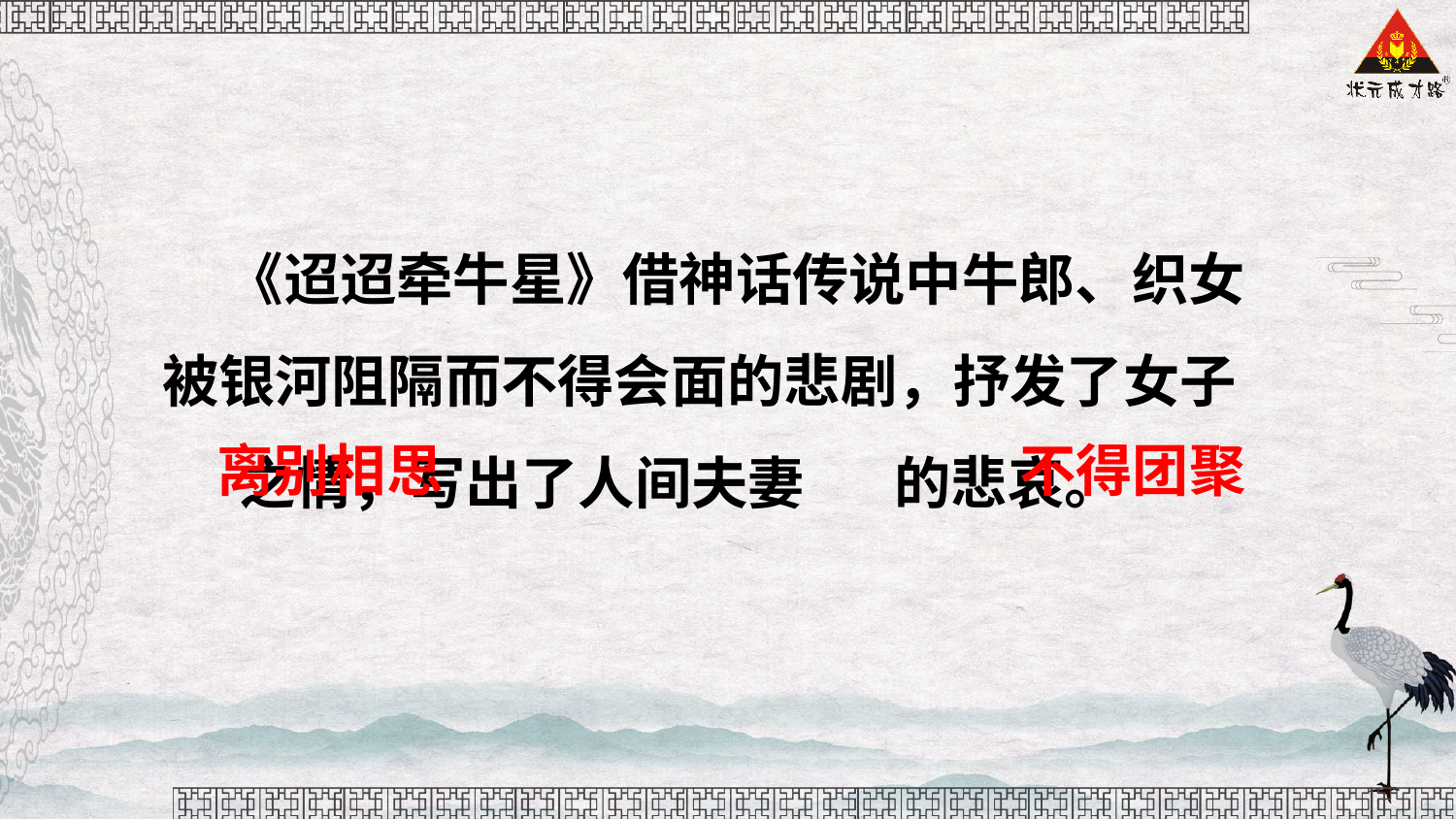

《迢迢牵牛星》借神话传说中牛郎、织女被银河阻隔而不得会面的悲剧，抒发了女子        之情，写出了人间夫妻       的悲哀。
不得团聚
离别相思